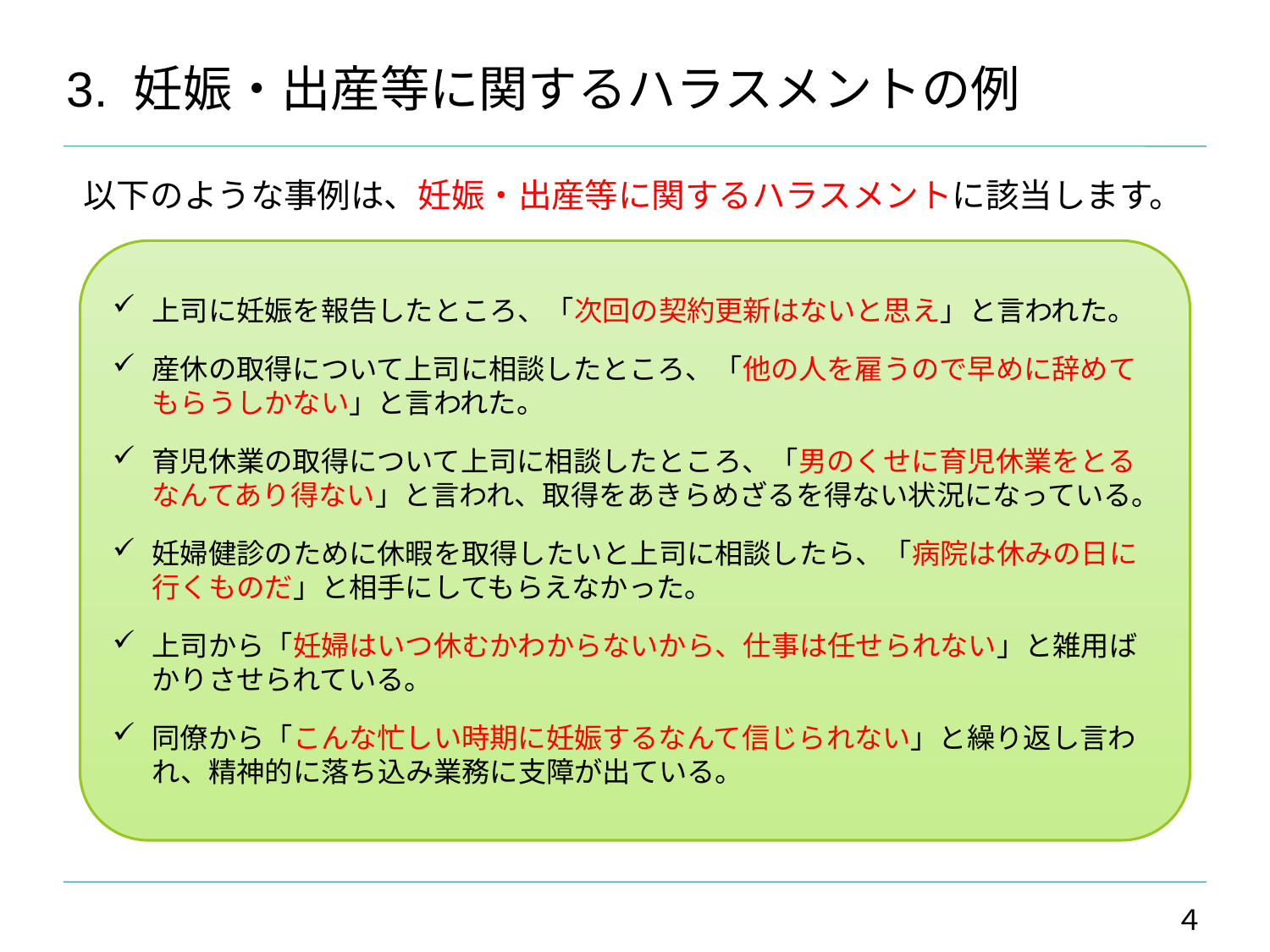

# 3. 妊娠・出産等に関するハラスメントの例
以下のような事例は、妊娠・出産等に関するハラスメントに該当します。
上司に妊娠を報告したところ、「次回の契約更新はないと思え」と言われた。
産休の取得について上司に相談したところ、「他の人を雇うので早めに辞めてもらうしかない」と言われた。
育児休業の取得について上司に相談したところ、「男のくせに育児休業をとるなんてあり得ない」と言われ、取得をあきらめざるを得ない状況になっている。
妊婦健診のために休暇を取得したいと上司に相談したら、「病院は休みの日に行くものだ」と相手にしてもらえなかった。
上司から「妊婦はいつ休むかわからないから、仕事は任せられない」と雑用ばかりさせられている。
同僚から「こんな忙しい時期に妊娠するなんて信じられない」と繰り返し言われ、精神的に落ち込み業務に支障が出ている。
４